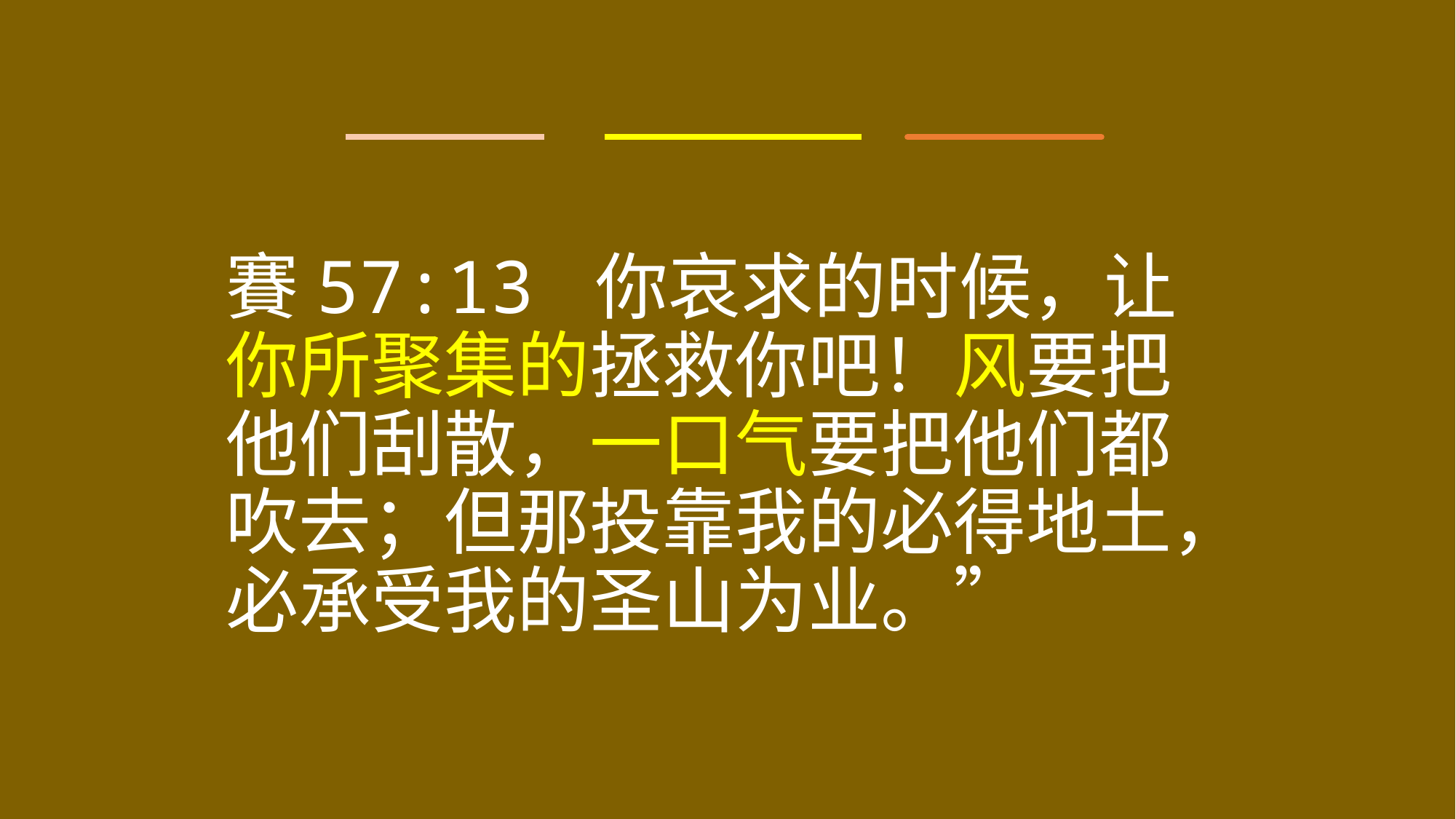

賽57:13 你哀求的时候，让你所聚集的拯救你吧！风要把他们刮散，一口气要把他们都吹去；但那投靠我的必得地土，必承受我的圣山为业。”